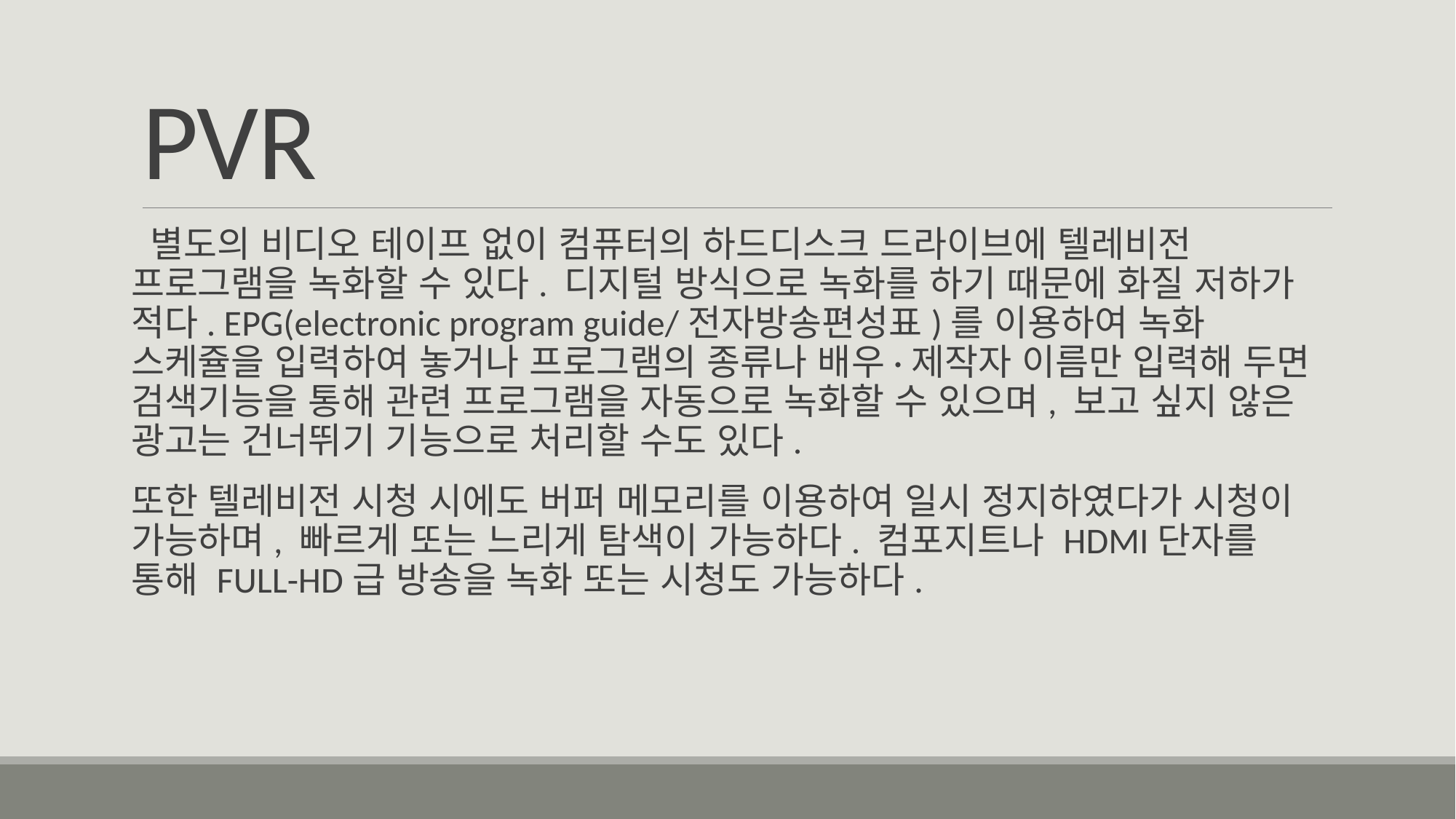

# PVR
 별도의 비디오 테이프 없이 컴퓨터의 하드디스크 드라이브에 텔레비전 프로그램을 녹화할 수 있다. 디지털 방식으로 녹화를 하기 때문에 화질 저하가 적다. EPG(electronic program guide/전자방송편성표)를 이용하여 녹화 스케쥴을 입력하여 놓거나 프로그램의 종류나 배우·제작자 이름만 입력해 두면 검색기능을 통해 관련 프로그램을 자동으로 녹화할 수 있으며, 보고 싶지 않은 광고는 건너뛰기 기능으로 처리할 수도 있다.
또한 텔레비전 시청 시에도 버퍼 메모리를 이용하여 일시 정지하였다가 시청이 가능하며, 빠르게 또는 느리게 탐색이 가능하다. 컴포지트나 HDMI단자를 통해 FULL-HD급 방송을 녹화 또는 시청도 가능하다.